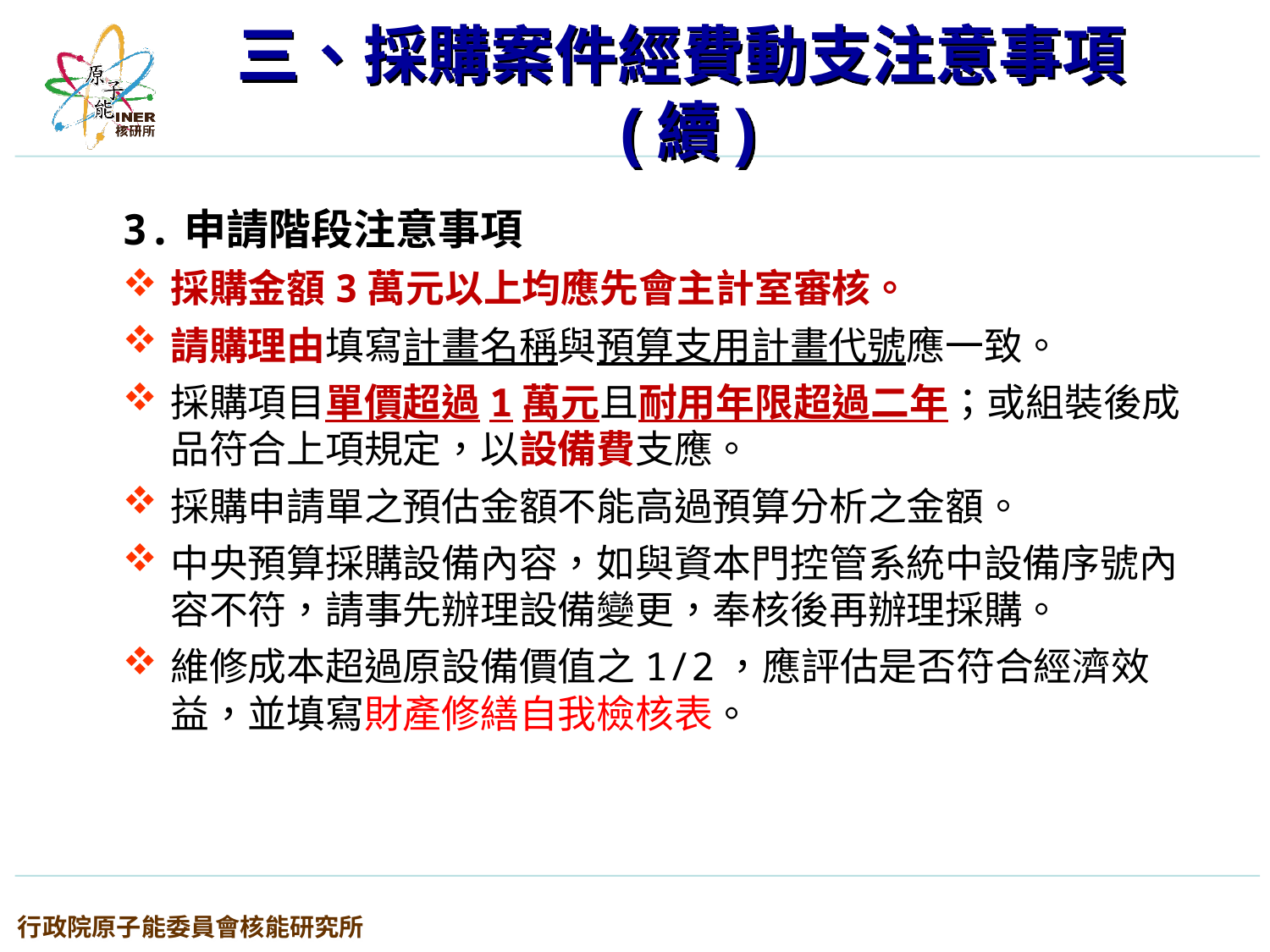

三、採購案件經費動支注意事項(續)
3.申請階段注意事項
採購金額3萬元以上均應先會主計室審核。
請購理由填寫計畫名稱與預算支用計畫代號應一致。
採購項目單價超過1萬元且耐用年限超過二年；或組裝後成品符合上項規定，以設備費支應。
採購申請單之預估金額不能高過預算分析之金額。
中央預算採購設備內容，如與資本門控管系統中設備序號內容不符，請事先辦理設備變更，奉核後再辦理採購。
維修成本超過原設備價值之1/2，應評估是否符合經濟效益，並填寫財產修繕自我檢核表。